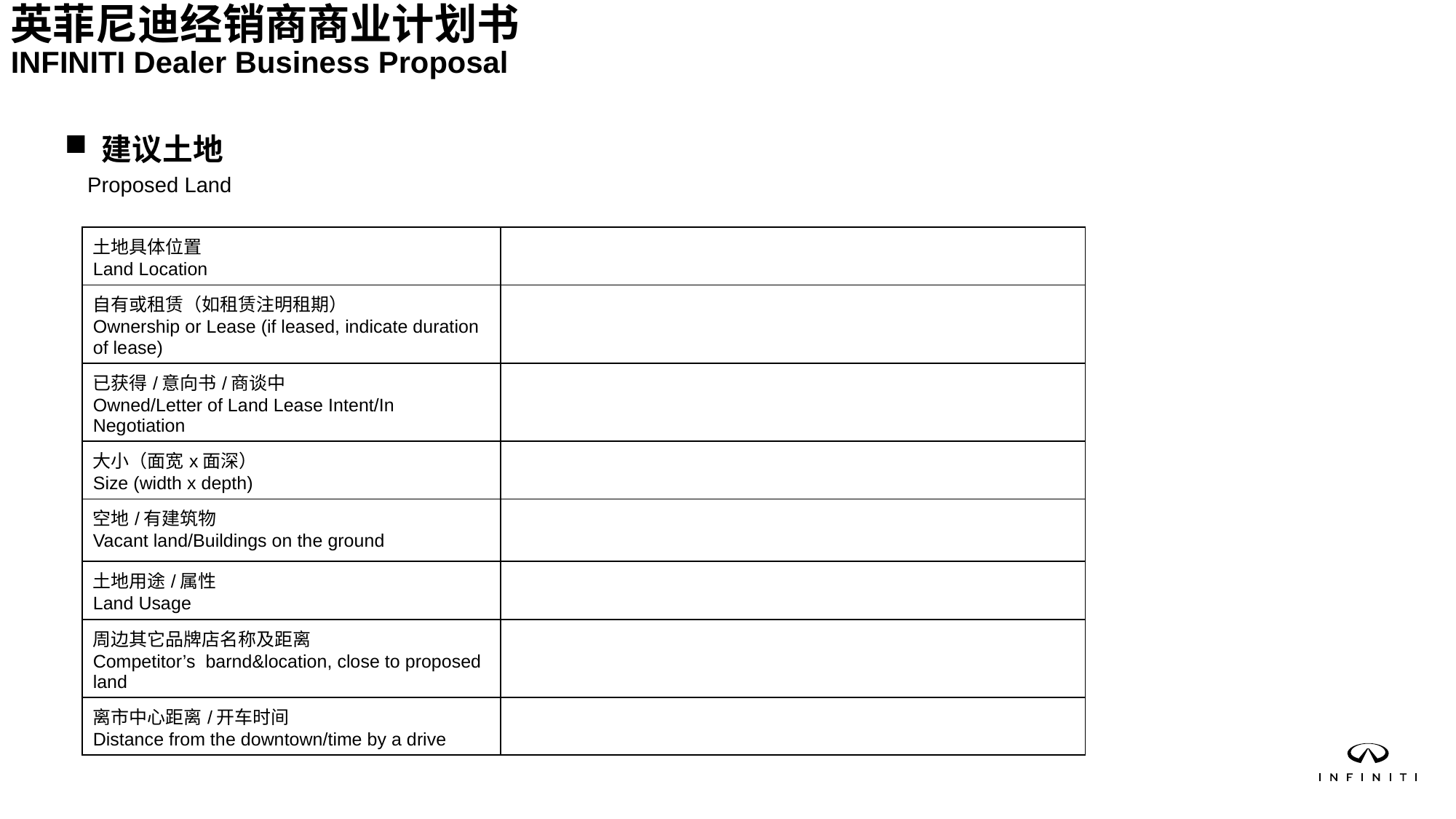

英菲尼迪经销商商业计划书
INFINITI Dealer Business Proposal
 建议土地
   Proposed Land
| 土地具体位置 Land Location |  |
| --- | --- |
| 自有或租赁（如租赁注明租期） Ownership or Lease (if leased, indicate duration of lease) |  |
| 已获得/意向书/商谈中 Owned/Letter of Land Lease Intent/In Negotiation |  |
| 大小（面宽x面深） Size (width x depth) |  |
| 空地/有建筑物 Vacant land/Buildings on the ground |  |
| 土地用途/属性 Land Usage |  |
| 周边其它品牌店名称及距离 Competitor’s barnd&location, close to proposed land |  |
| 离市中心距离/开车时间 Distance from the downtown/time by a drive |  |